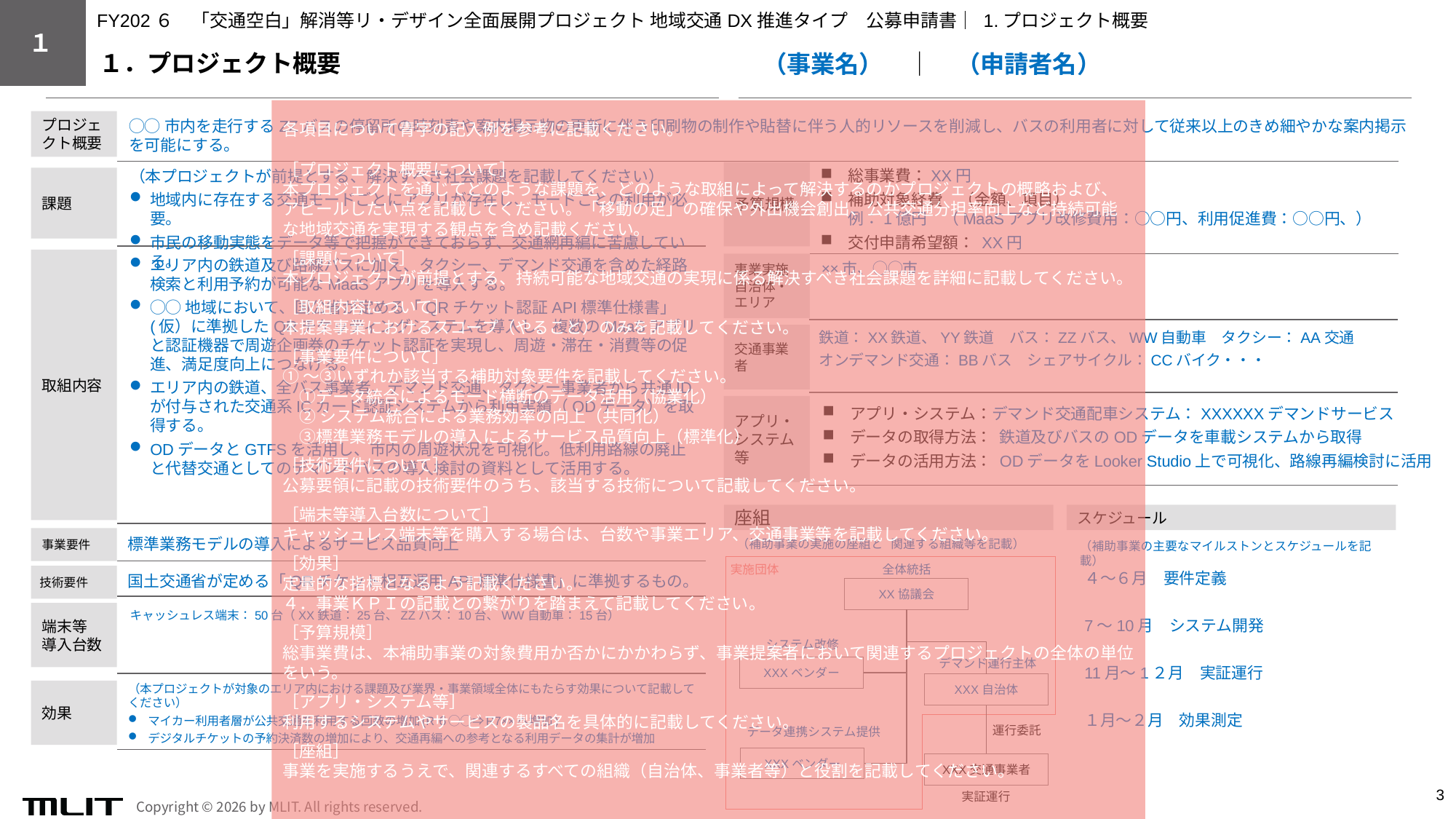

FY202６　「交通空白」解消等リ・デザイン全面展開プロジェクト 地域交通DX推進タイプ　公募申請書│ 1.プロジェクト概要
１
１．プロジェクト概要
　（事業名）　│　（申請者名）

各項目について青字の記入例を参考に記載ください。

［プロジェクト概要について］
本プロジェクトを通じてどのような課題を、どのような取組によって解決するのかプロジェクトの概略および、アピールしたい点を記載してください。「移動の足」の確保や外出機会創出、公共交通分担率向上など持続可能な地域交通を実現する観点を含め記載ください。
［課題について］
本プロジェクトが前提とする、持続可能な地域交通の実現に係る解決すべき社会課題を詳細に記載してください。
［取組内容について］
本提案事業におけるスコープ（やること）のみを記載してください。
［事業要件について］
①～③いずれか該当する補助対象要件を記載してください。
　①データ統合によるモード横断のデータ活用（協業化）
　② システム統合による業務効率の向上（共同化）
　③標準業務モデルの導入によるサービス品質向上（標準化）
［技術要件について］
公募要領に記載の技術要件のうち、該当する技術について記載してください。
［端末等導入台数について］
キャッシュレス端末等を購入する場合は、台数や事業エリア、交通事業等を記載してください。
［効果］
定量的な指標となるよう記載ください。
４．事業ＫＰＩの記載との繋がりを踏まえて記載してください。
［予算規模］
総事業費は、本補助事業の対象費用か否かにかかわらず、事業提案者において関連するプロジェクトの全体の単位をいう。
［アプリ・システム等］
利用するシステムやサービスの製品名を具体的に記載してください。
［座組］
事業を実施するうえで、関連するすべての組織（自治体、事業者等）と役割を記載してください。

◯◯市内を走行するZZバスの停留所の時刻表や案内掲示物の更新に伴う印刷物の制作や貼替に伴う人的リソースを削減し、バスの利用者に対して従来以上のきめ細やかな案内掲示を可能にする。
プロジェクト概要
総事業費：XX円
補助対象経費　（金額、項目）
例：1億円　（MaaSアプリ改修費用：○○円、利用促進費：○○円、）
交付申請希望額： XX円
（本プロジェクトが前提とする、解決すべき社会課題を記載してください）
地域内に存在する交通モードごとにアプリが存在し、モードごとの利用が必要。
市民の移動実態をデータ等で把握ができておらず、交通網再編に苦慮している。
予算規模
課題
取組内容
エリア内の鉄道及び路線バスに加え、タクシー、デマンド交通を含めた経路検索と利用予約が可能なMaaSアプリを導入する。
◯◯地域において、国公省が定める「QRチケット認証API標準仕様書」(仮）に準拠したQRチケッティングシステムを導入し、複数のMaaSアプリと認証機器で周遊企画券のチケット認証を実現し、周遊・滞在・消費等の促進、満足度向上につなげる。
エリア内の鉄道、全バス事業者、デマンド交通、タクシー事業者から共通IDが付与された交通系ICカード認証システムから利用実績（ODデータ）を取得する。
ODデータとGTFSを活用し、市内の周遊状況を可視化。低利用路線の廃止と代替交通としてのデマンドバスの導入検討の資料として活用する。
××市、◯◯市
事業実施自治体・エリア
鉄道：XX鉄道、YY鉄道　バス：ZZバス、WW自動車　タクシー：AA交通
オンデマンド交通：BBバス　シェアサイクル：CCバイク・・・
交通事業者
アプリ・
システム等
アプリ・システム：デマンド交通配車システム：XXXXXXデマンドサービス
データの取得方法：  鉄道及びバスのODデータを車載システムから取得
データの活用方法： ODデータをLooker Studio上で可視化、路線再編検討に活用
座組
スケジュール
事業要件
標準業務モデルの導入によるサービス品質向上
（補助事業の実施の座組と関連する組織等を記載）
（補助事業の主要なマイルストンとスケジュールを記載）
実施団体
全体統括
４～６月　要件定義

7～10月　システム開発

11月～1２月　実証運行

１月～２月　効果測定
技術要件
国土交通省が定める「QRチケット相互運用API標準仕様書」に準拠するもの。
XX協議会
キャッシュレス端末：50台（XX鉄道：25台、ZZバス：10台、WW自動車：15台）
端末等
導入台数
システム改修
デマンド運行主体
XXXベンダー
XXX自治体
（本プロジェクトが対象のエリア内における課題及び業界・事業領域全体にもたらす効果について記載してください）
マイカー利用者層が公共交通を利用する回数の増加(R６◯◯⇒R7××へ増加)
デジタルチケットの予約決済数の増加により、交通再編への参考となる利用データの集計が増加

効果
運行委託
データ連携システム提供
XXXベンダー
XXX交通事業者
3
実証運行